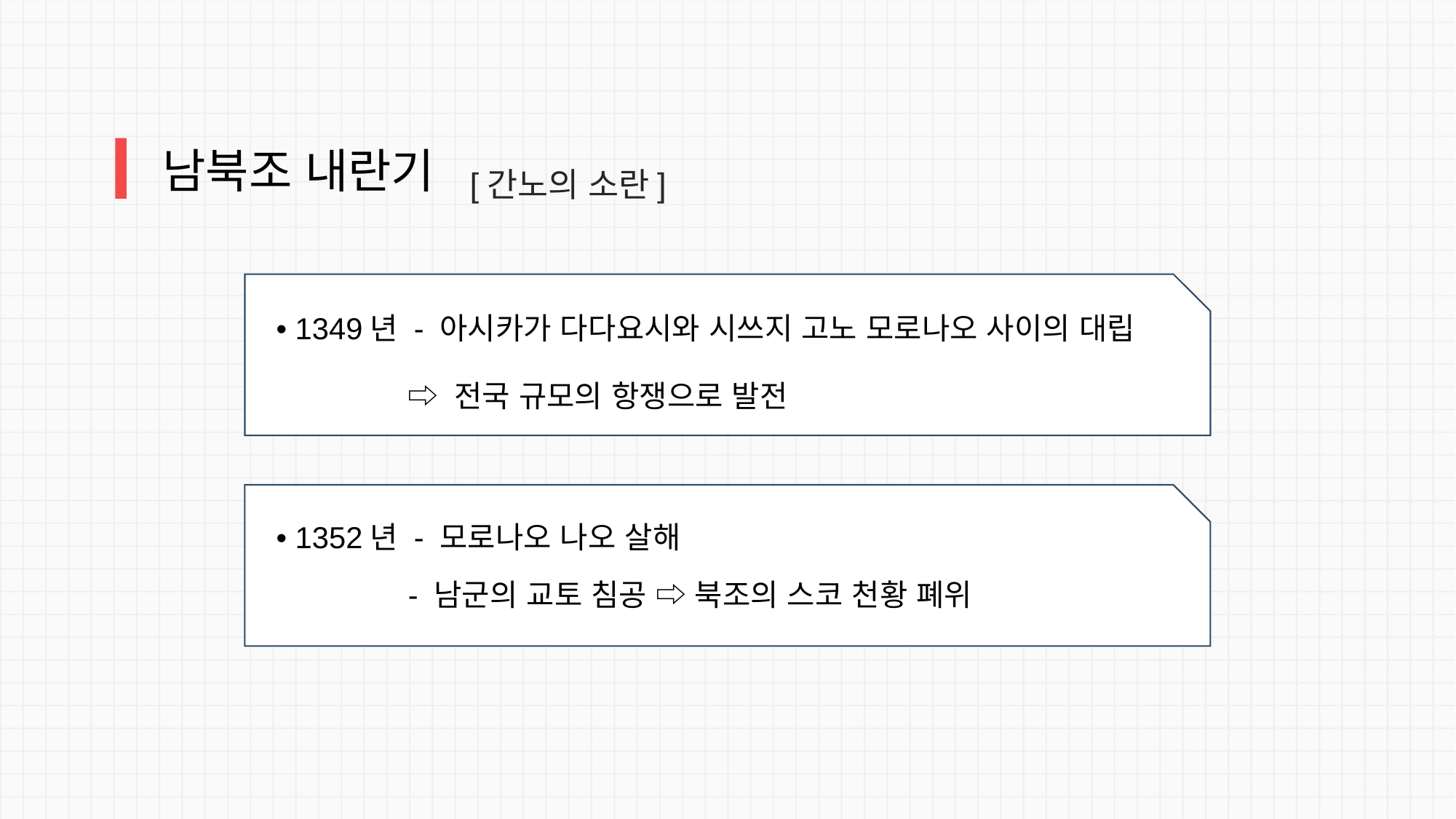

남북조 내란기

[간노의 소란]

• 1349년 - 아시카가 다다요시와 시쓰지 고노 모로나오 사이의 대립
⇨ 전국 규모의 항쟁으로 발전

• 1352년 - 모로나오 나오 살해
- 남군의 교토 침공 ⇨ 북조의 스코 천황 폐위